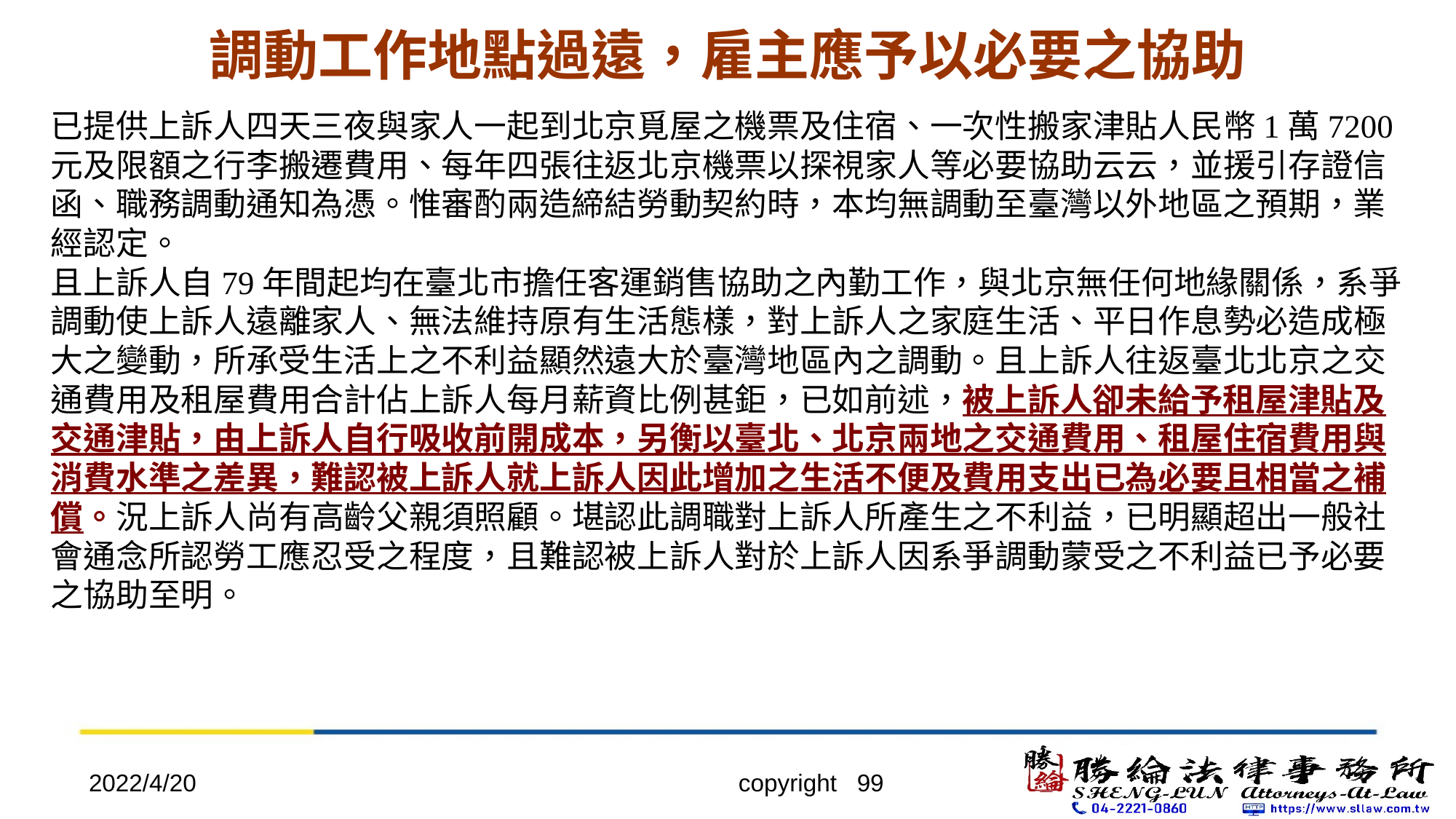

# 調動工作地點過遠，雇主應予以必要之協助
已提供上訴人四天三夜與家人一起到北京覓屋之機票及住宿、一次性搬家津貼人民幣1萬7200元及限額之行李搬遷費用、每年四張往返北京機票以探視家人等必要協助云云，並援引存證信函、職務調動通知為憑。惟審酌兩造締結勞動契約時，本均無調動至臺灣以外地區之預期，業經認定。
且上訴人自79年間起均在臺北市擔任客運銷售協助之內勤工作，與北京無任何地緣關係，系爭調動使上訴人遠離家人、無法維持原有生活態樣，對上訴人之家庭生活、平日作息勢必造成極大之變動，所承受生活上之不利益顯然遠大於臺灣地區內之調動。且上訴人往返臺北北京之交通費用及租屋費用合計佔上訴人每月薪資比例甚鉅，已如前述，被上訴人卻未給予租屋津貼及交通津貼，由上訴人自行吸收前開成本，另衡以臺北、北京兩地之交通費用、租屋住宿費用與消費水準之差異，難認被上訴人就上訴人因此增加之生活不便及費用支出已為必要且相當之補償。況上訴人尚有高齡父親須照顧。堪認此調職對上訴人所產生之不利益，已明顯超出一般社會通念所認勞工應忍受之程度，且難認被上訴人對於上訴人因系爭調動蒙受之不利益已予必要之協助至明。
2022/4/20
copyright   99